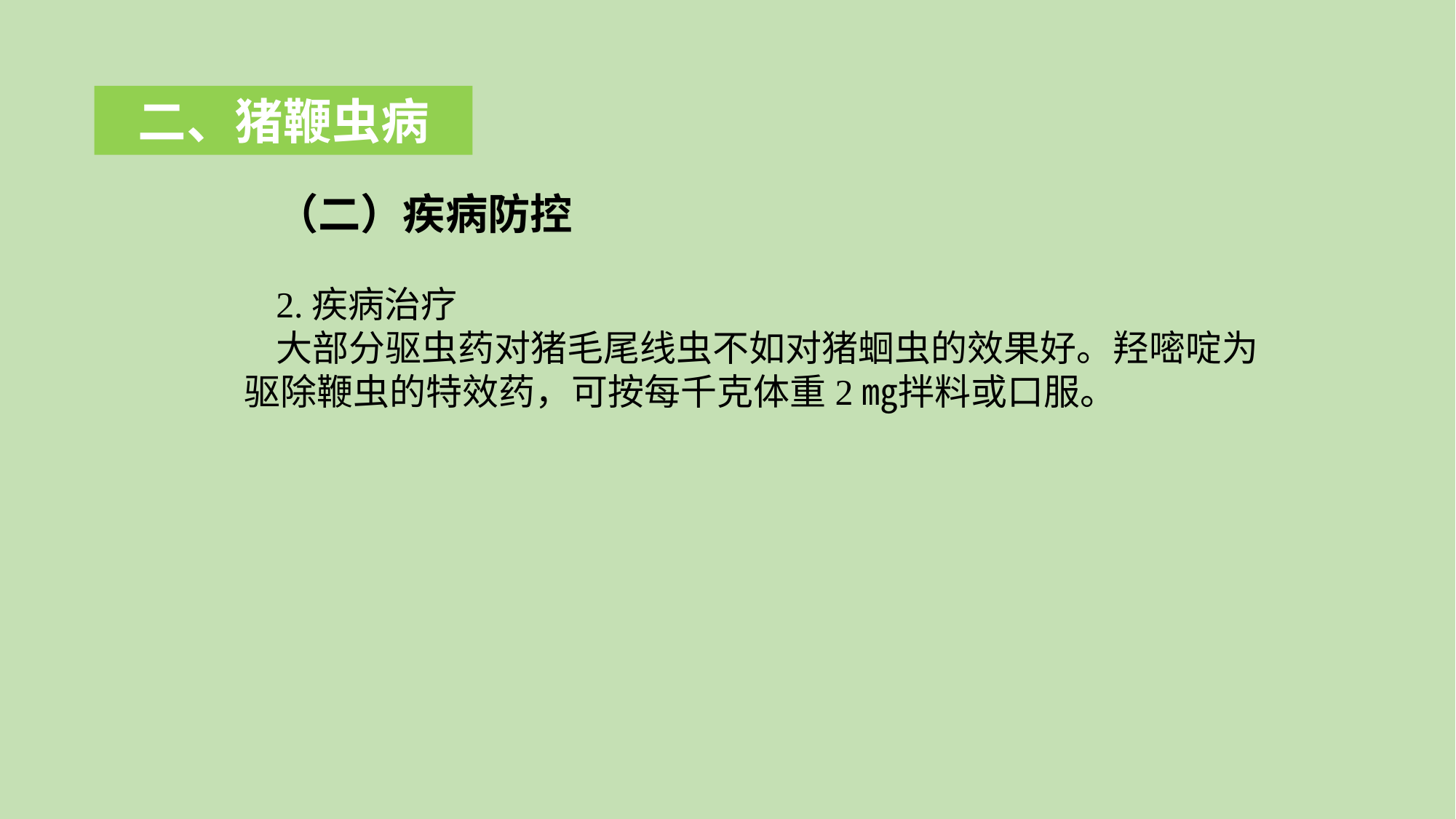

二、猪鞭虫病
（二）疾病防控

2.疾病治疗
大部分驱虫药对猪毛尾线虫不如对猪蛔虫的效果好。羟嘧啶为驱除鞭虫的特效药，可按每千克体重2㎎拌料或口服。